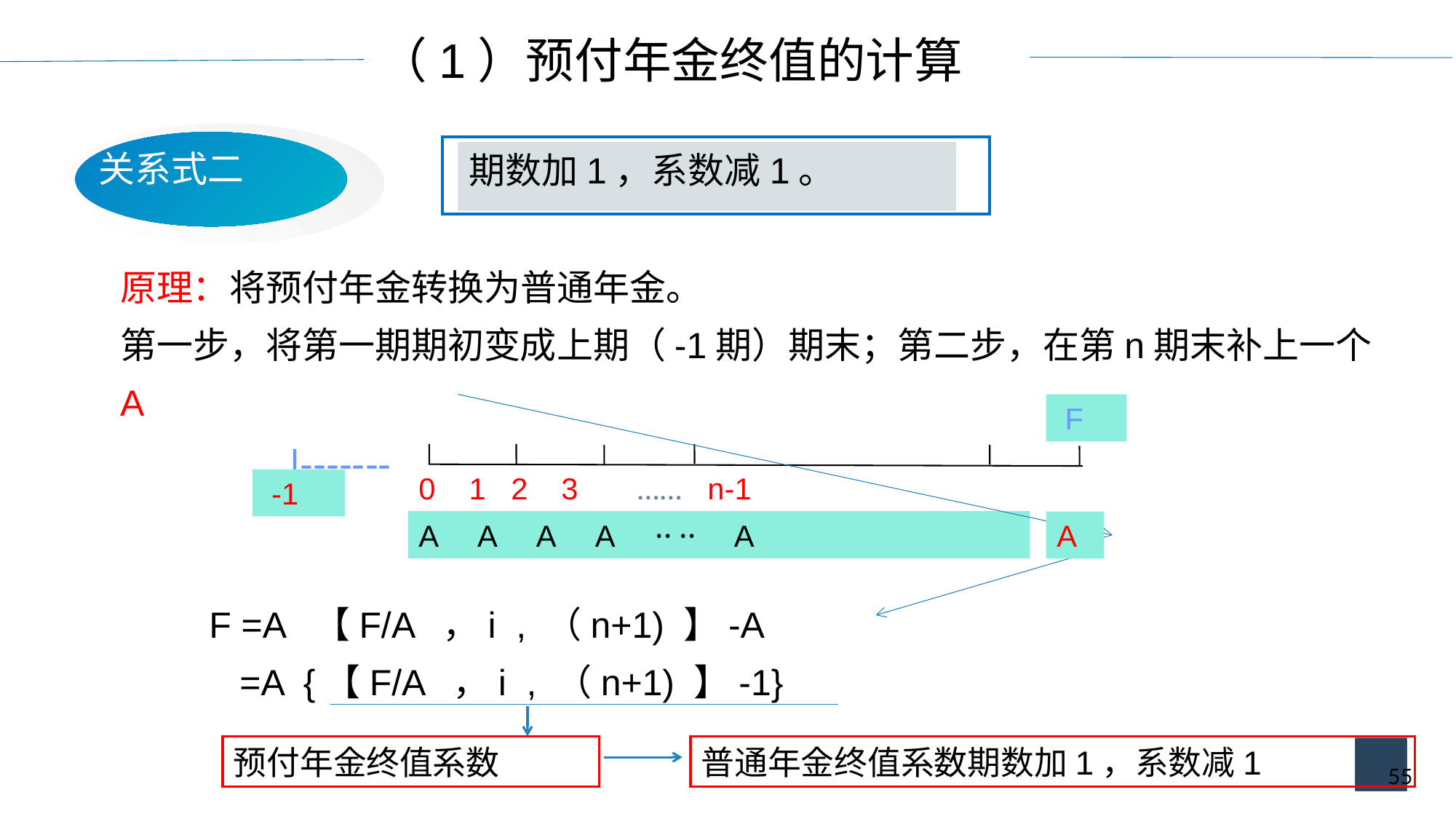

（1）预付年金终值的计算

关系式二

期数加1，系数减1。

原理：将预付年金转换为普通年金。
第一步，将第一期期初变成上期（-1期）期末；第二步，在第n期末补上一个A
 F
|-------

0    1   2    3       ……   n-1

 -1
A     A     A     A     ‥ ‥     A
A
F =A  【F/A  ，i  , （n+1) 】-A
   =A  {【F/A  ，i  , （n+1) 】-1}
预付年金终值系数
普通年金终值系数期数加1，系数减1
55